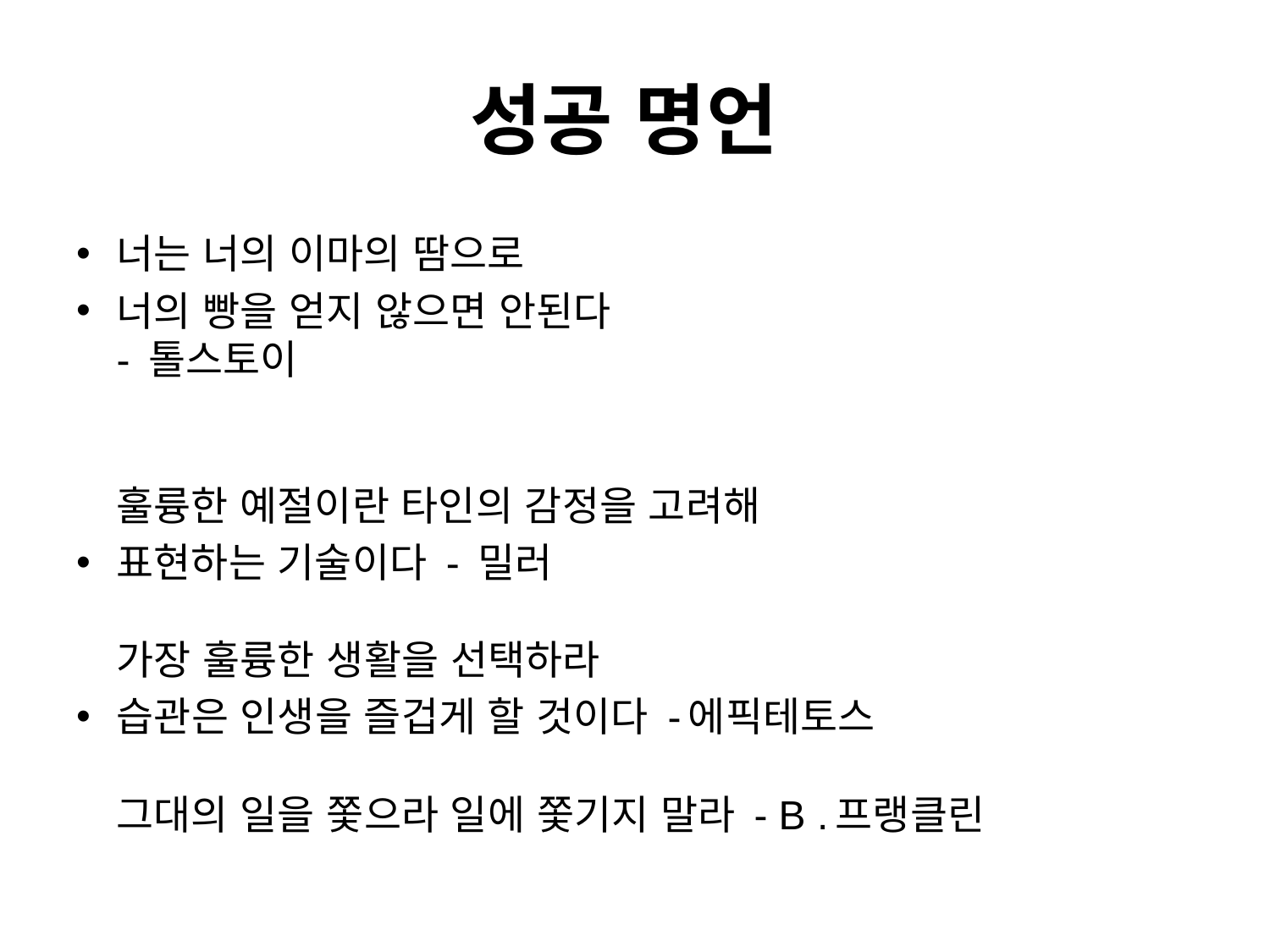

# 성공 명언
너는 너의 이마의 땀으로
너의 빵을 얻지 않으면 안된다
- 톨스토이
훌륭한 예절이란 타인의 감정을 고려해
표현하는 기술이다 - 밀러
가장 훌륭한 생활을 선택하라
습관은 인생을 즐겁게 할 것이다 -에픽테토스
그대의 일을 쫓으라 일에 쫓기지 말라 - B .프랭클린